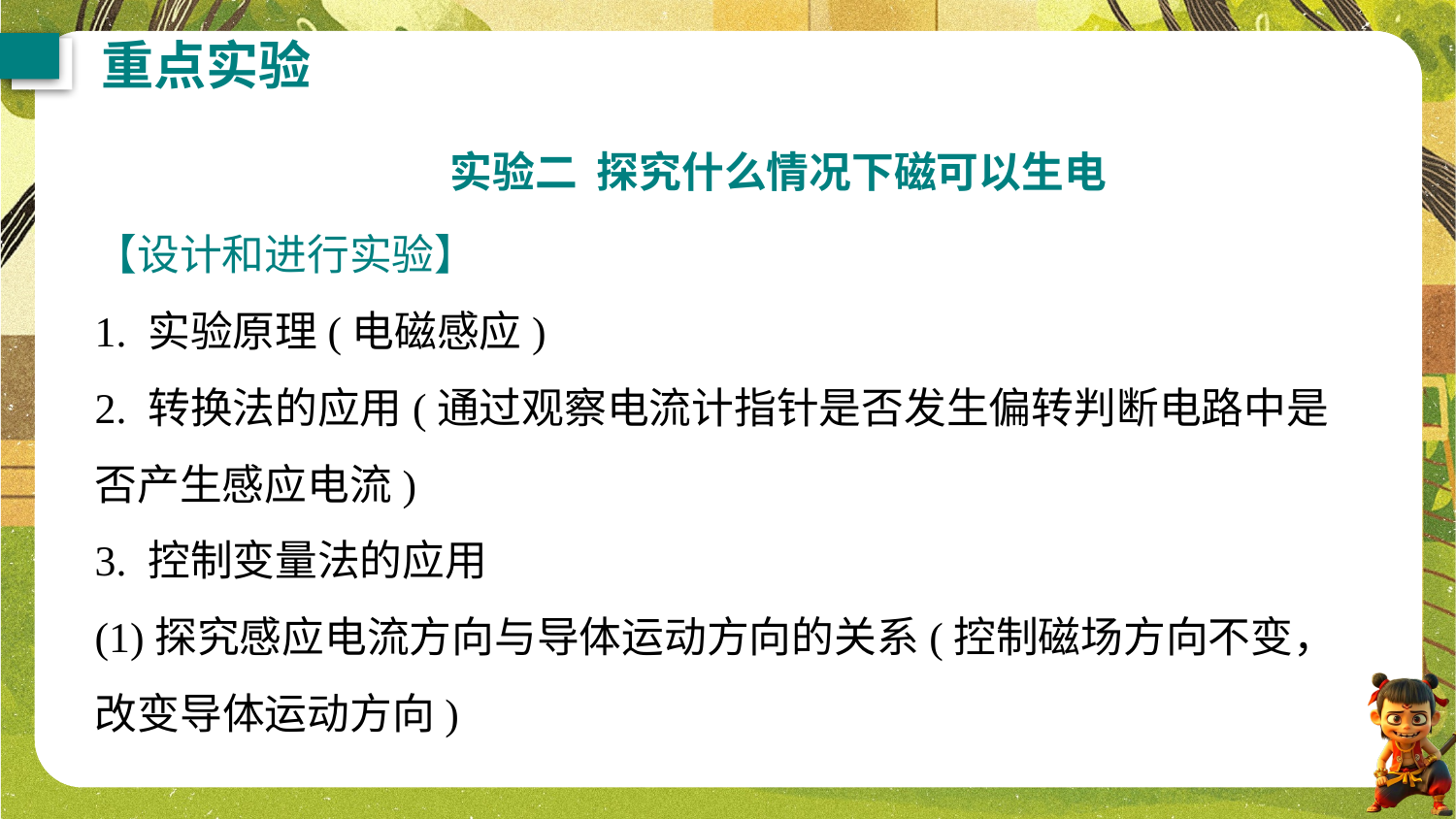

重点实验

实验二  探究什么情况下磁可以生电
【设计和进行实验】
1. 实验原理(电磁感应)
2. 转换法的应用(通过观察电流计指针是否发生偏转判断电路中是否产生感应电流)
3. 控制变量法的应用
(1)探究感应电流方向与导体运动方向的关系(控制磁场方向不变，改变导体运动方向)